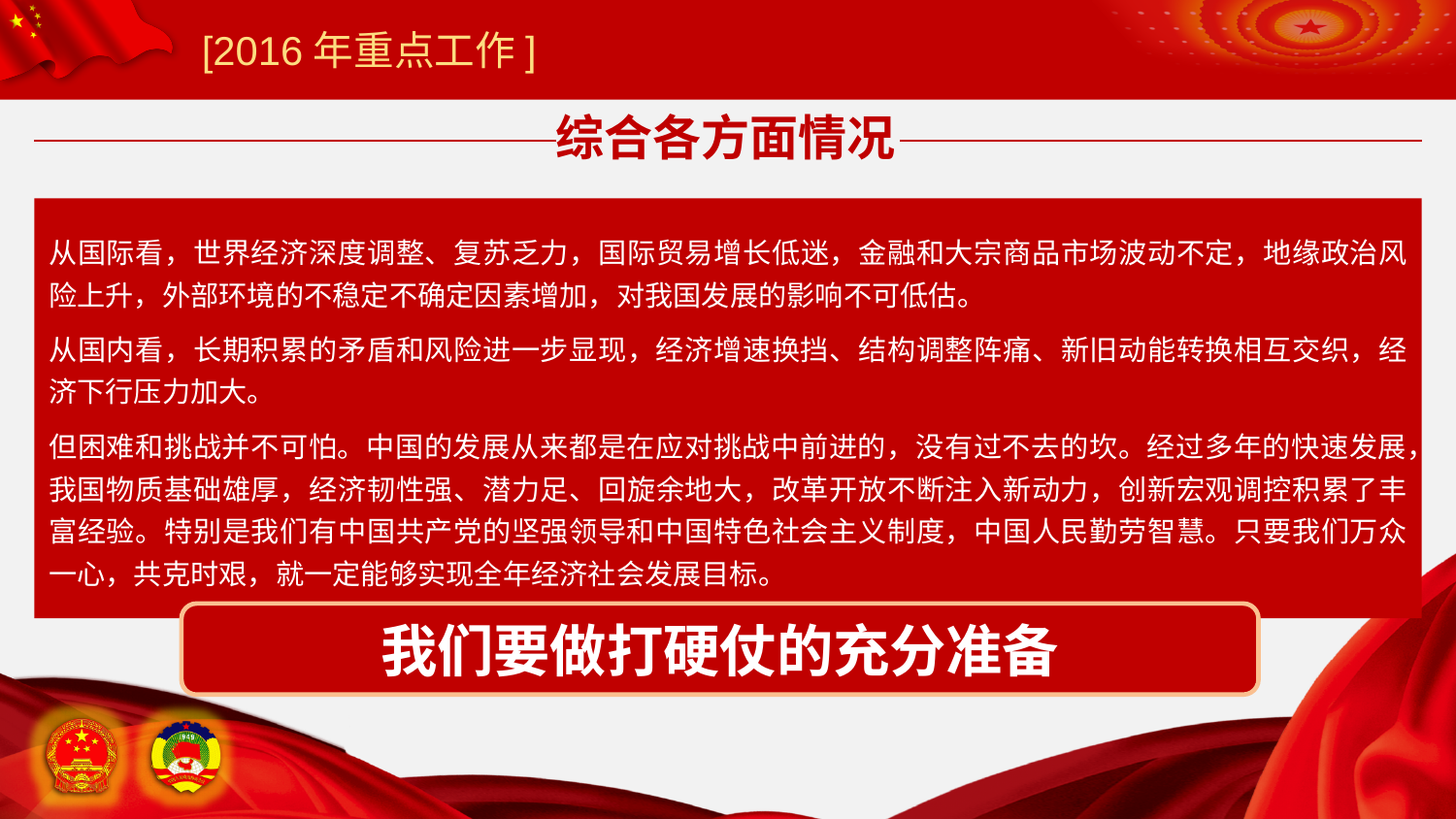

综合各方面情况
从国际看，世界经济深度调整、复苏乏力，国际贸易增长低迷，金融和大宗商品市场波动不定，地缘政治风险上升，外部环境的不稳定不确定因素增加，对我国发展的影响不可低估。
从国内看，长期积累的矛盾和风险进一步显现，经济增速换挡、结构调整阵痛、新旧动能转换相互交织，经济下行压力加大。
但困难和挑战并不可怕。中国的发展从来都是在应对挑战中前进的，没有过不去的坎。经过多年的快速发展，我国物质基础雄厚，经济韧性强、潜力足、回旋余地大，改革开放不断注入新动力，创新宏观调控积累了丰富经验。特别是我们有中国共产党的坚强领导和中国特色社会主义制度，中国人民勤劳智慧。只要我们万众一心，共克时艰，就一定能够实现全年经济社会发展目标。
我们要做打硬仗的充分准备